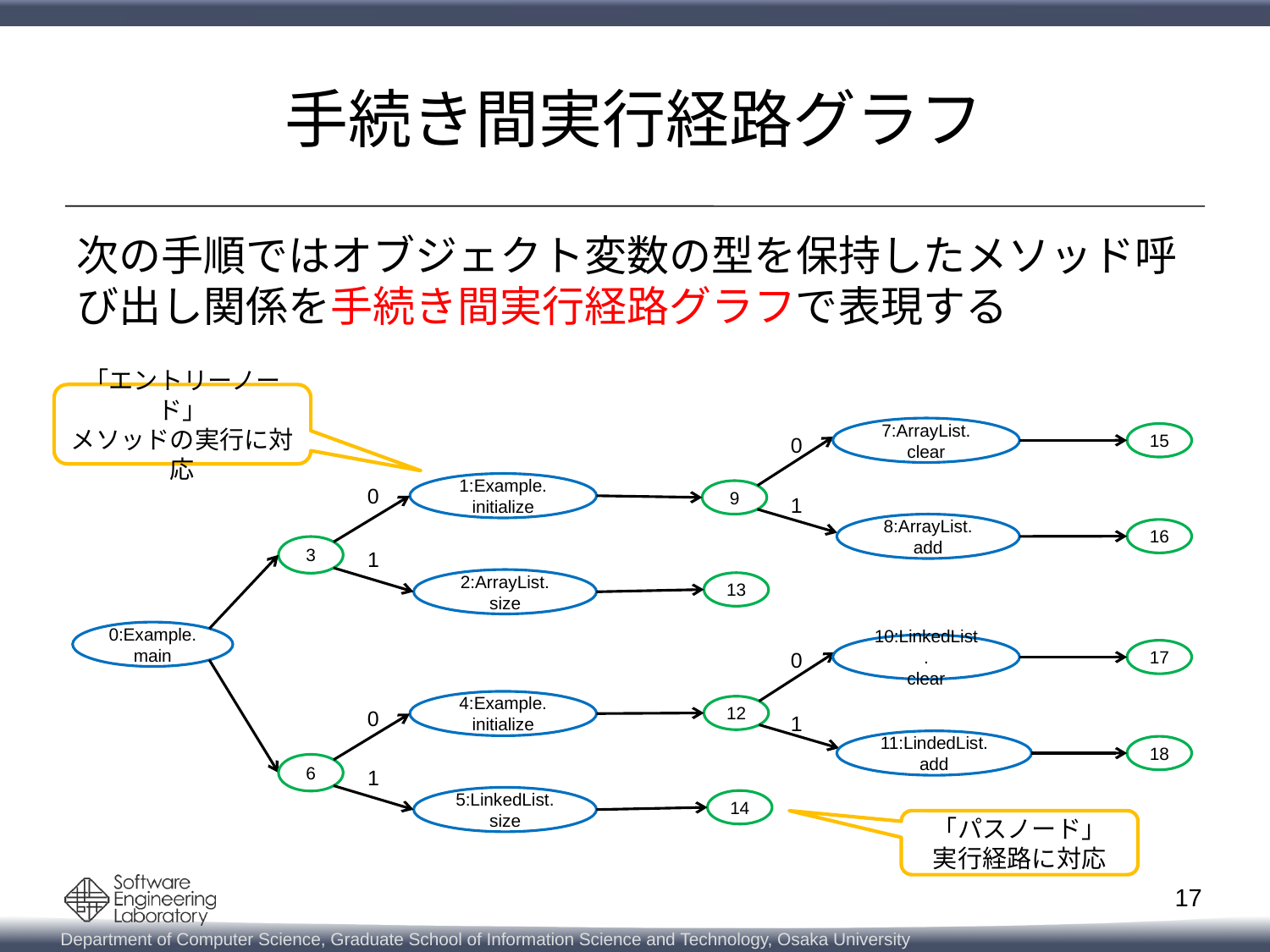

# 手続き間実行経路グラフ
次の手順ではオブジェクト変数の型を保持したメソッド呼び出し関係を手続き間実行経路グラフで表現する
「エントリーノード」
メソッドの実行に対応
7:ArrayList.
clear
15
0
1:Example.
initialize
0
9
1
8:ArrayList.
add
16
3
1
2:ArrayList.
size
13
0:Example.main
10:LinkedList.
clear
17
0
4:Example.
initialize
12
0
1
11:LindedList.
add
18
6
1
5:LinkedList.
size
14
「パスノード」
実行経路に対応
17